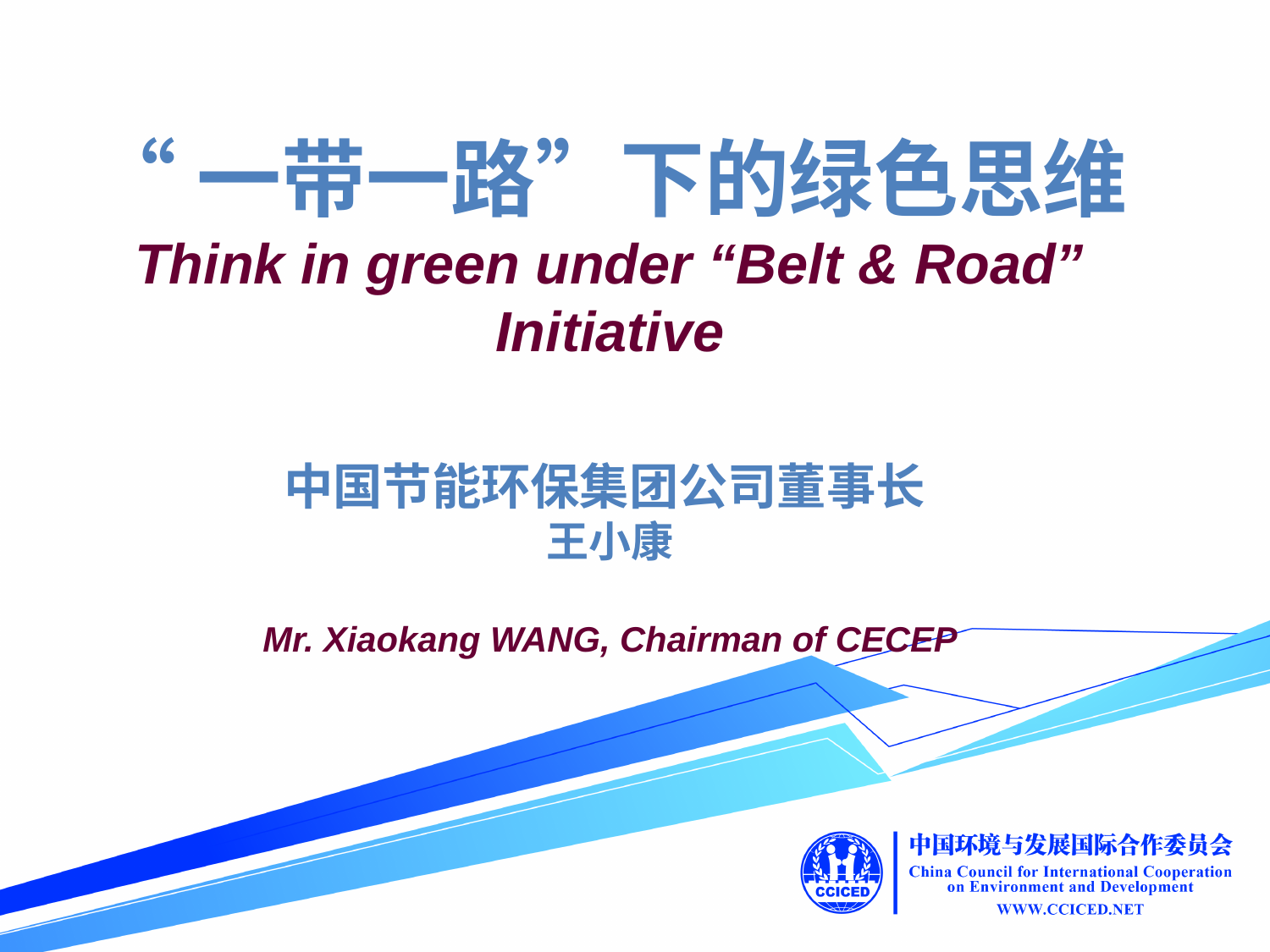

“一带一路”下的绿色思维
Think in green under “Belt & Road” Initiative

中国节能环保集团公司董事长
王小康

Mr. Xiaokang WANG, Chairman of CECEP